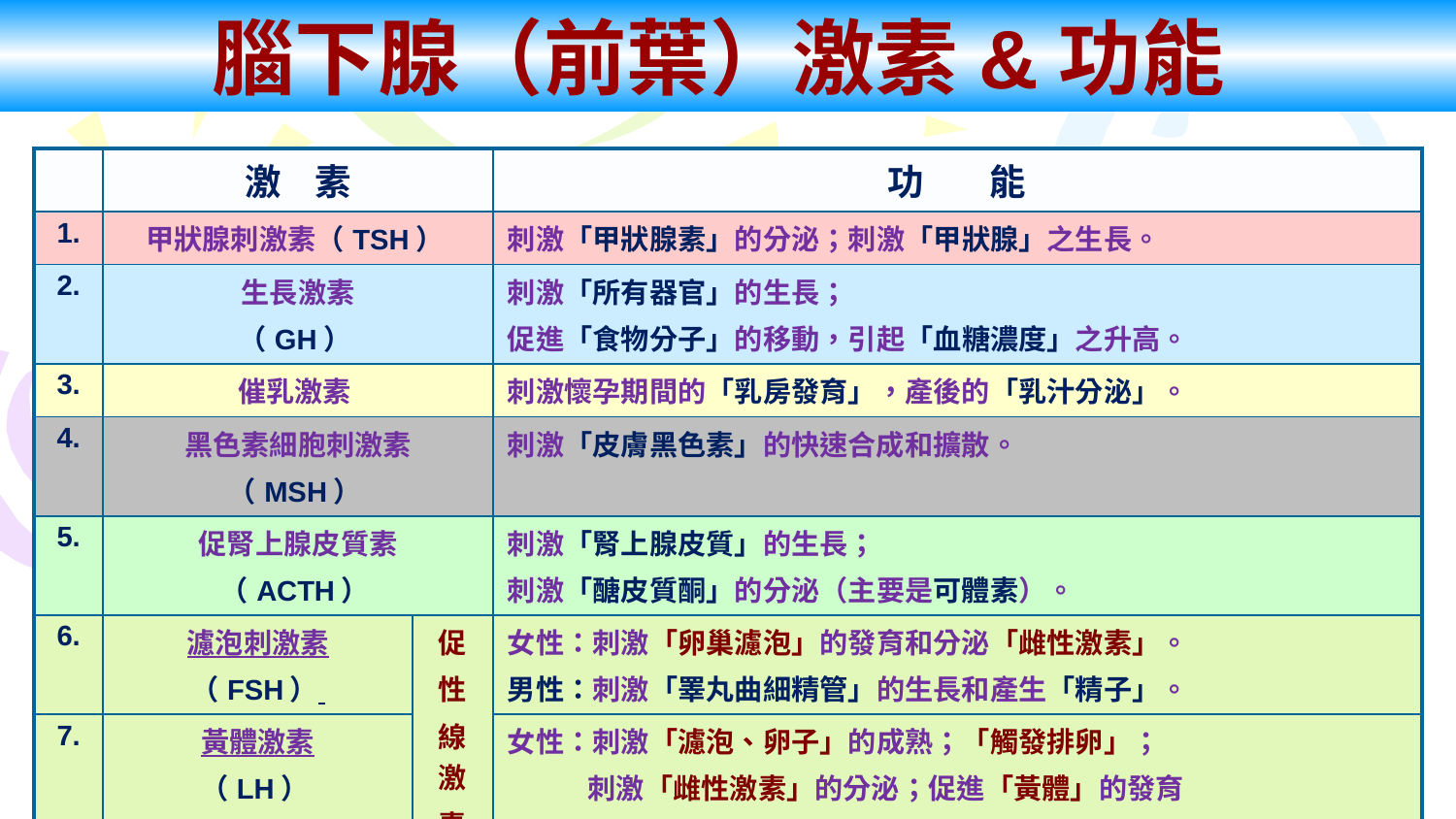

腦下腺（前葉）激素&功能
|  | 激 素 |  | 功 能 |
| --- | --- | --- | --- |
| 1. | 甲狀腺刺激素（TSH） |  | 刺激「甲狀腺素」的分泌；刺激「甲狀腺」之生長。 |
| 2. | 生長激素 （GH） |  | 刺激「所有器官」的生長； 促進「食物分子」的移動，引起「血糖濃度」之升高。 |
| 3. | 催乳激素 |  | 刺激懷孕期間的「乳房發育」，產後的「乳汁分泌」。 |
| 4. | 黑色素細胞刺激素 （MSH） |  | 刺激「皮膚黑色素」的快速合成和擴散。 |
| 5. | 促腎上腺皮質素 （ACTH） |  | 刺激「腎上腺皮質」的生長； 刺激「醣皮質酮」的分泌（主要是可體素）。 |
| 6. | 濾泡刺激素 （FSH） | 促 性 線激 素 | 女性：刺激「卵巢濾泡」的發育和分泌「雌性激素」。 男性：刺激「睪丸曲細精管」的生長和產生「精子」。 |
| 7. | 黃體激素 （LH） |  | 女性：刺激「濾泡、卵子」的成熟；「觸發排卵」； 刺激「雌性激素」的分泌；促進「黃體」的發育 男性：刺激「睪丸間質細胞」分泌「睪丸酮」。 |